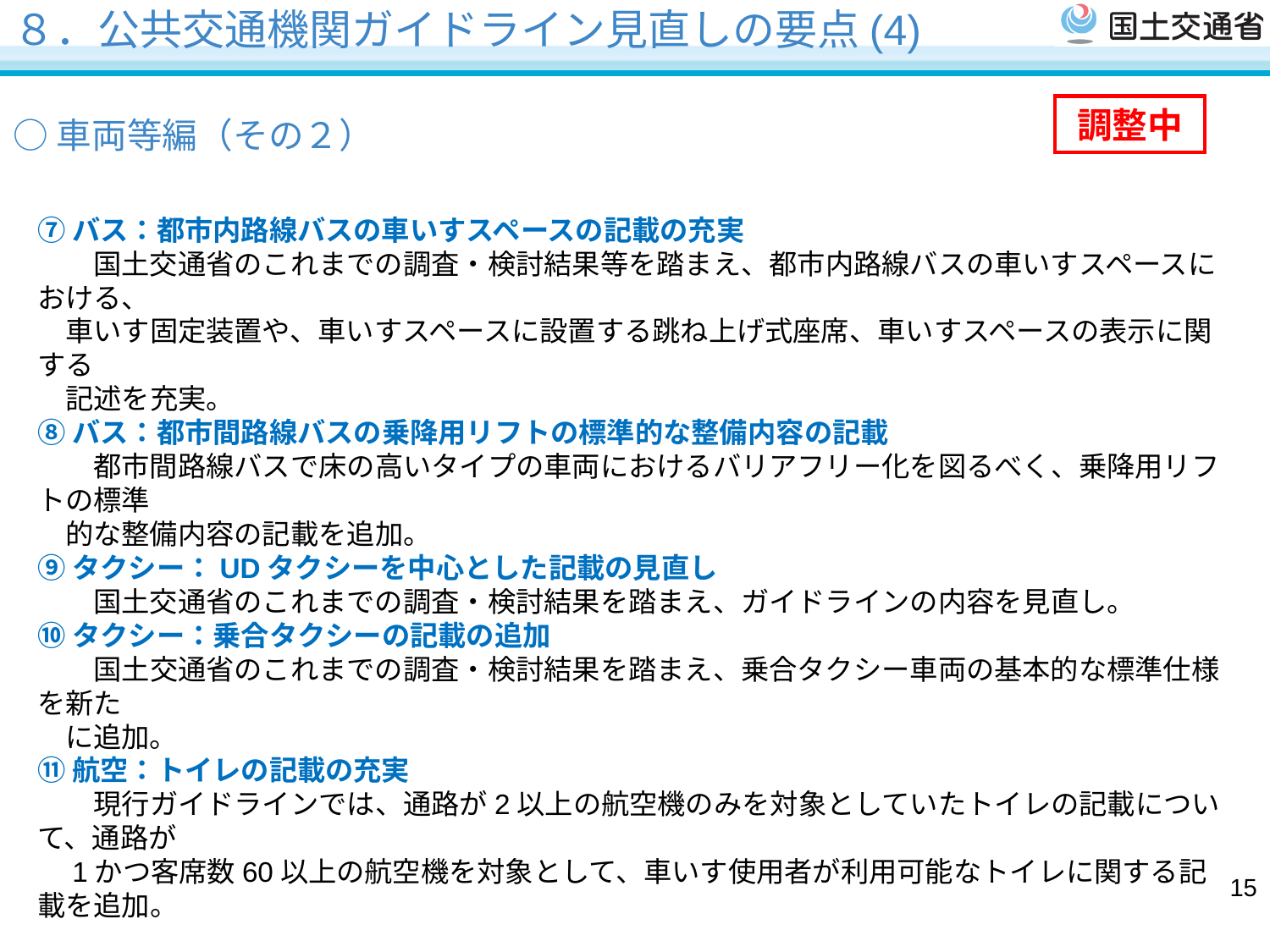

８．公共交通機関ガイドライン見直しの要点(4)
調整中
# ○車両等編（その２）
⑦バス：都市内路線バスの車いすスペースの記載の充実
　　国土交通省のこれまでの調査・検討結果等を踏まえ、都市内路線バスの車いすスペースにおける、
　車いす固定装置や、車いすスペースに設置する跳ね上げ式座席、車いすスペースの表示に関する
　記述を充実。
⑧バス：都市間路線バスの乗降用リフトの標準的な整備内容の記載
　　都市間路線バスで床の高いタイプの車両におけるバリアフリー化を図るべく、乗降用リフトの標準
　的な整備内容の記載を追加。
⑨タクシー：UDタクシーを中心とした記載の見直し
　　国土交通省のこれまでの調査・検討結果を踏まえ、ガイドラインの内容を見直し。
⑩タクシー：乗合タクシーの記載の追加
　　国土交通省のこれまでの調査・検討結果を踏まえ、乗合タクシー車両の基本的な標準仕様を新た
　に追加。
⑪航空：トイレの記載の充実
　　現行ガイドラインでは、通路が2以上の航空機のみを対象としていたトイレの記載について、通路が
　1かつ客席数60以上の航空機を対象として、車いす使用者が利用可能なトイレに関する記載を追加。

15